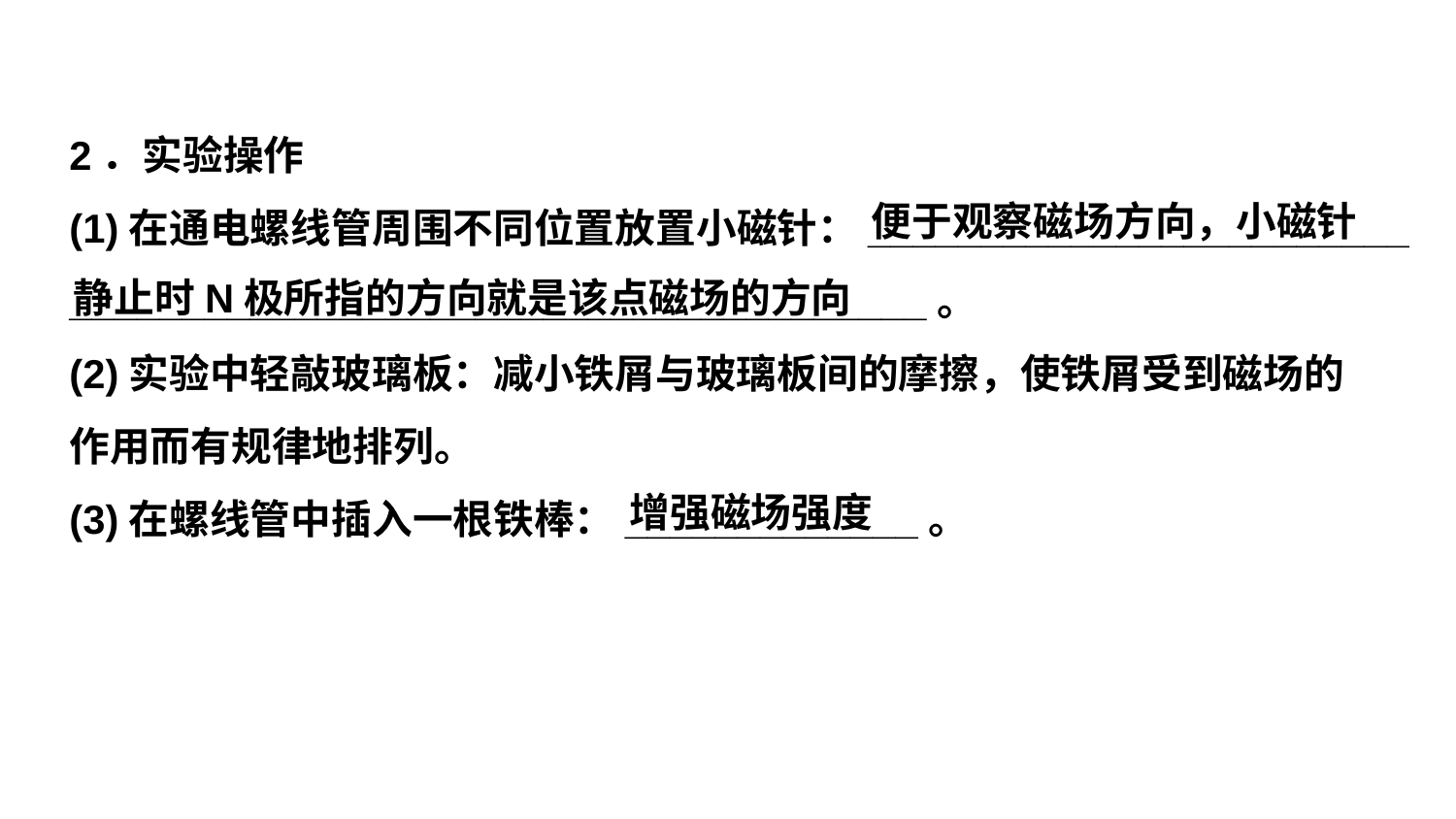

2．实验操作
(1)在通电螺线管周围不同位置放置小磁针：________________________
______________________________________。
(2)实验中轻敲玻璃板：减小铁屑与玻璃板间的摩擦，使铁屑受到磁场的
作用而有规律地排列。
(3)在螺线管中插入一根铁棒：_____________。
便于观察磁场方向，小磁针
静止时N极所指的方向就是该点磁场的方向
增强磁场强度